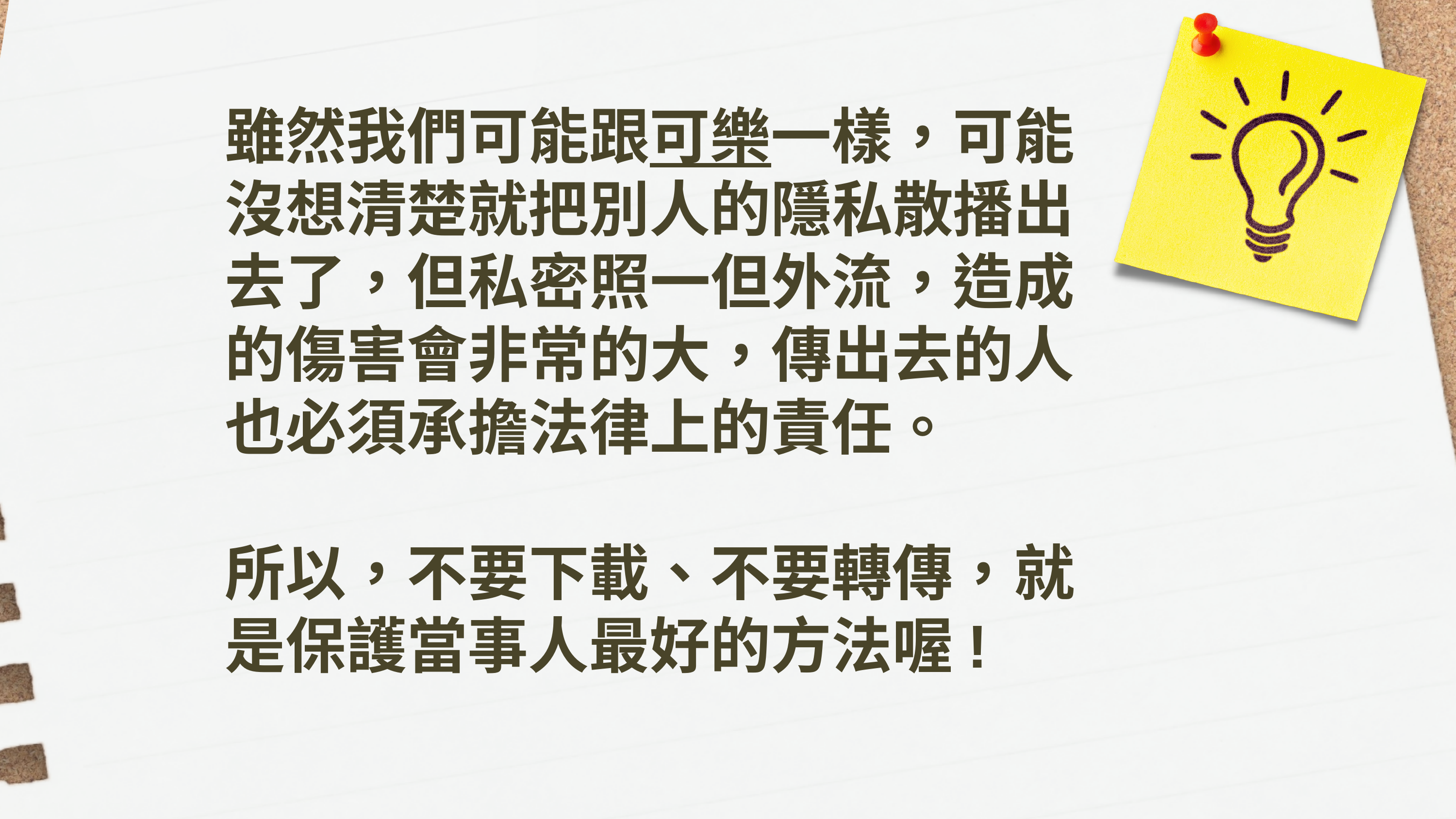

雖然我們可能跟可樂一樣，可能沒想清楚就把別人的隱私散播出去了，但私密照一但外流，造成的傷害會非常的大，傳出去的人也必須承擔法律上的責任。

所以，不要下載、不要轉傳，就是保護當事人最好的方法喔!